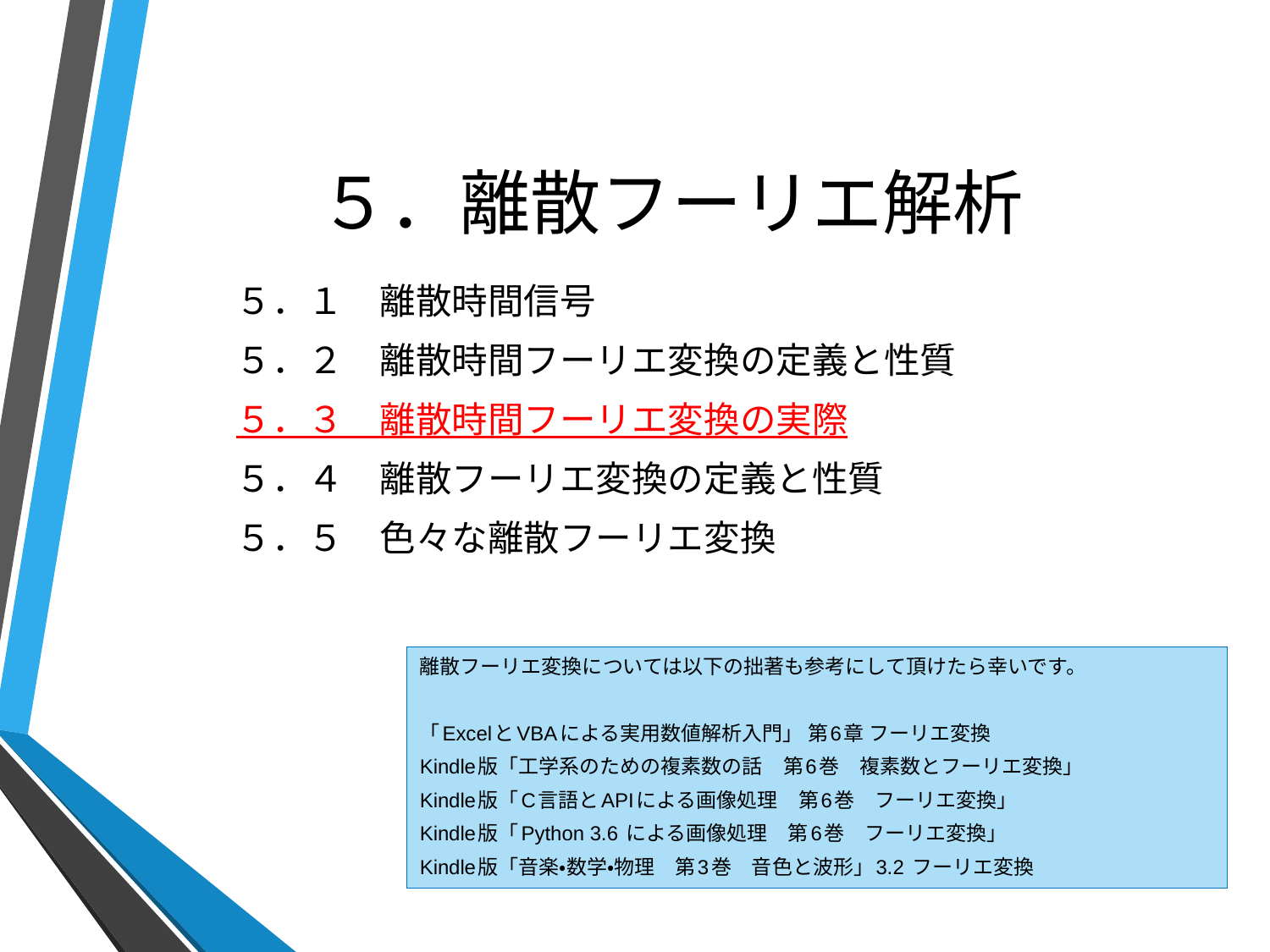

# ５．離散フーリエ解析
５．１　離散時間信号
５．２　離散時間フーリエ変換の定義と性質
５．３　離散時間フーリエ変換の実際
５．４　離散フーリエ変換の定義と性質
５．５　色々な離散フーリエ変換
離散フーリエ変換については以下の拙著も参考にして頂けたら幸いです。

「ExcelとVBAによる実用数値解析入門」 第6章 フーリエ変換
Kindle版「工学系のための複素数の話　第6巻　複素数とフーリエ変換」
Kindle版「C言語とAPIによる画像処理　第6巻　フーリエ変換」
Kindle版「Python 3.6 による画像処理　第6巻　フーリエ変換」
Kindle版「音楽・数学・物理　第3巻　音色と波形」3.2 フーリエ変換